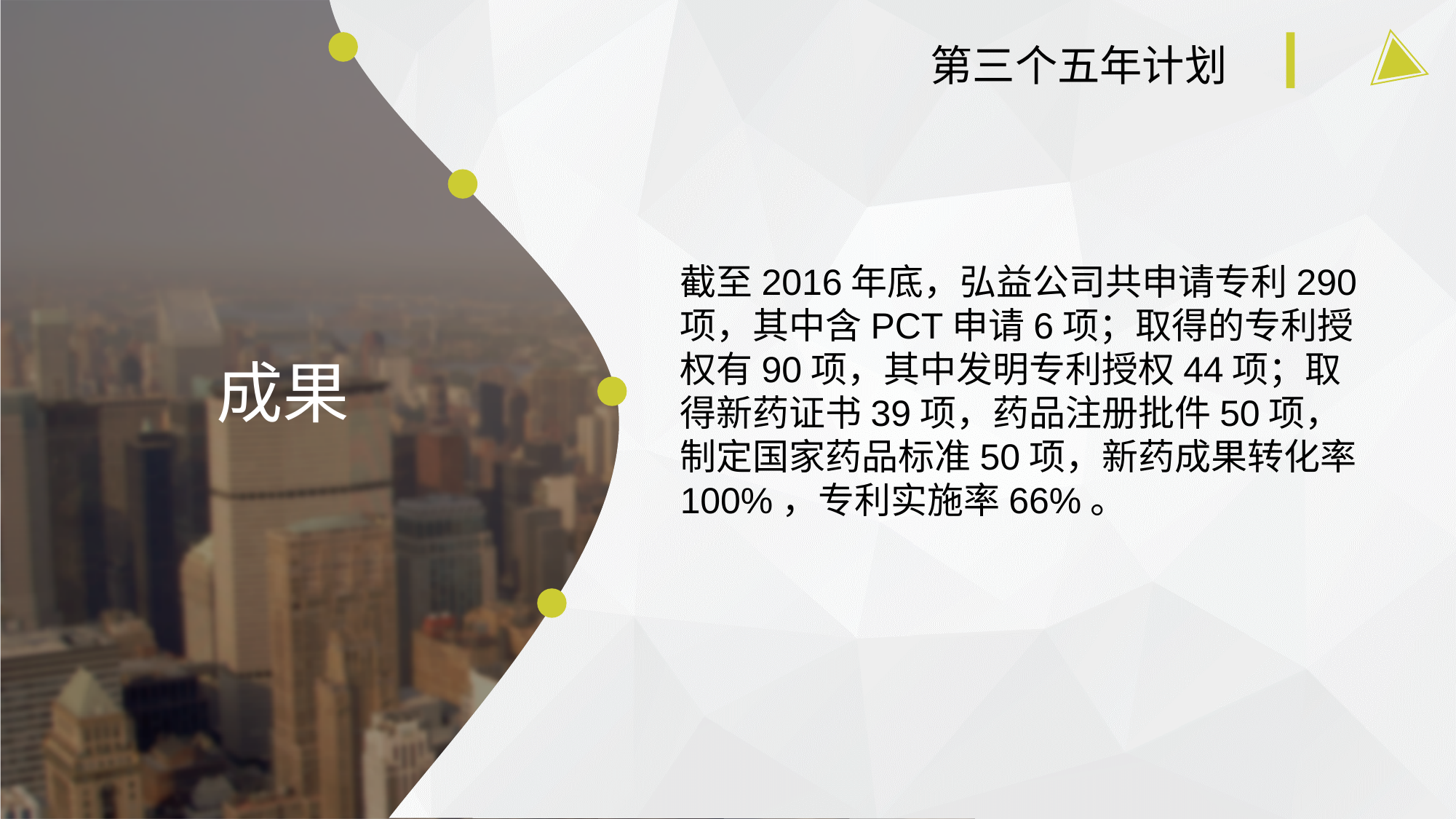

第三个五年计划

截至2016年底，弘益公司共申请专利290项，其中含PCT申请6项；取得的专利授权有90项，其中发明专利授权44项；取得新药证书39项，药品注册批件50项，制定国家药品标准50项，新药成果转化率100%，专利实施率66%。
成果